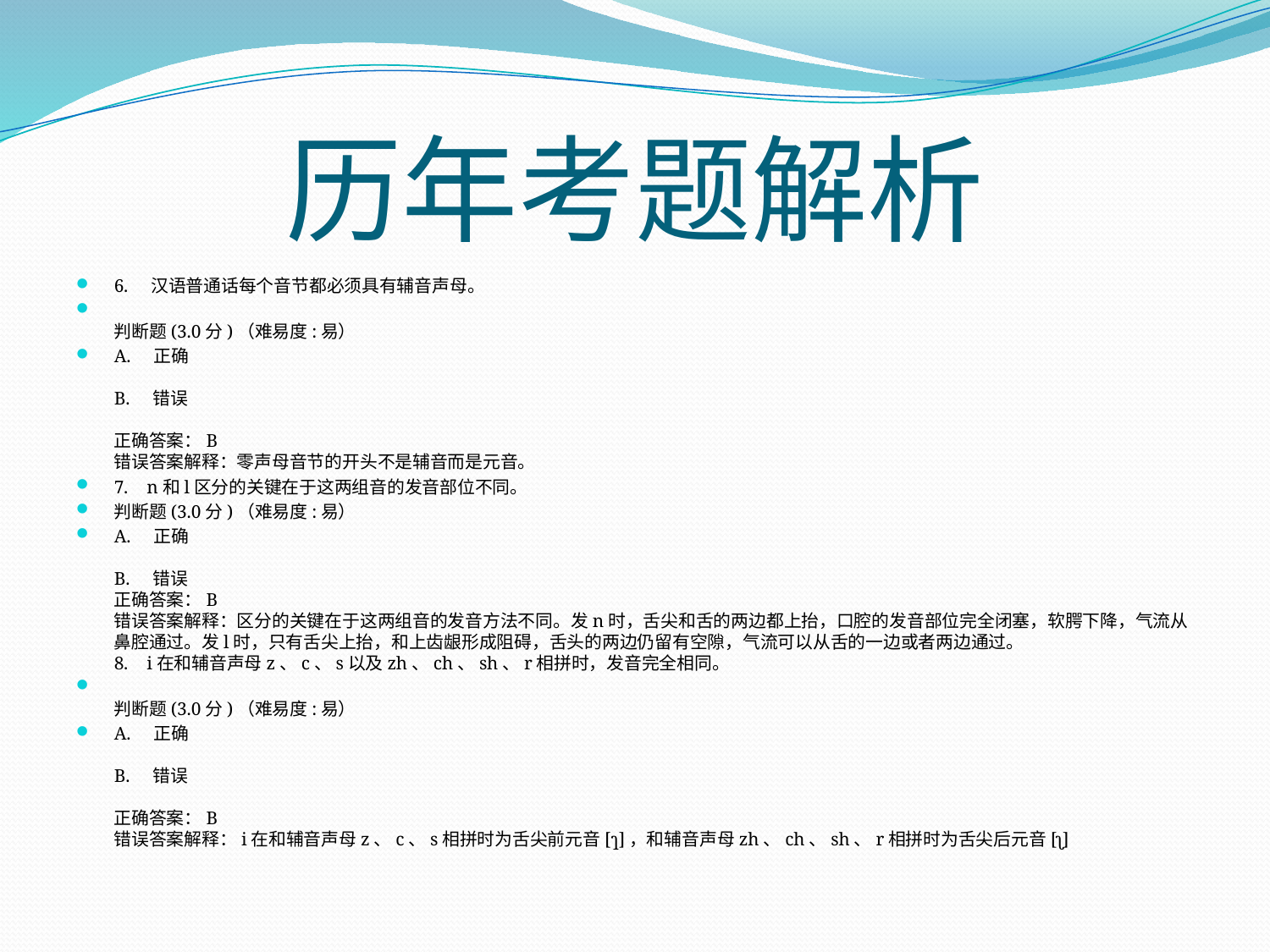

# 历年考题解析
6.    汉语普通话每个音节都必须具有辅音声母。
判断题(3.0分)（难易度:易）
A.    正确
B.    错误
正确答案：B
错误答案解释：零声母音节的开头不是辅音而是元音。
7.    n和l区分的关键在于这两组音的发音部位不同。
判断题(3.0分)（难易度:易）
A.    正确
B.    错误
正确答案：B
错误答案解释：区分的关键在于这两组音的发音方法不同。发n时，舌尖和舌的两边都上抬，口腔的发音部位完全闭塞，软腭下降，气流从鼻腔通过。发l时，只有舌尖上抬，和上齿龈形成阻碍，舌头的两边仍留有空隙，气流可以从舌的一边或者两边通过。
8.    i在和辅音声母z、c、s以及zh、ch、sh、r相拼时，发音完全相同。
判断题(3.0分)（难易度:易）
A.    正确
B.    错误
正确答案：B
错误答案解释：i在和辅音声母z、c、s相拼时为舌尖前元音[ɿ]，和辅音声母zh、ch、sh、r相拼时为舌尖后元音[ʅ]